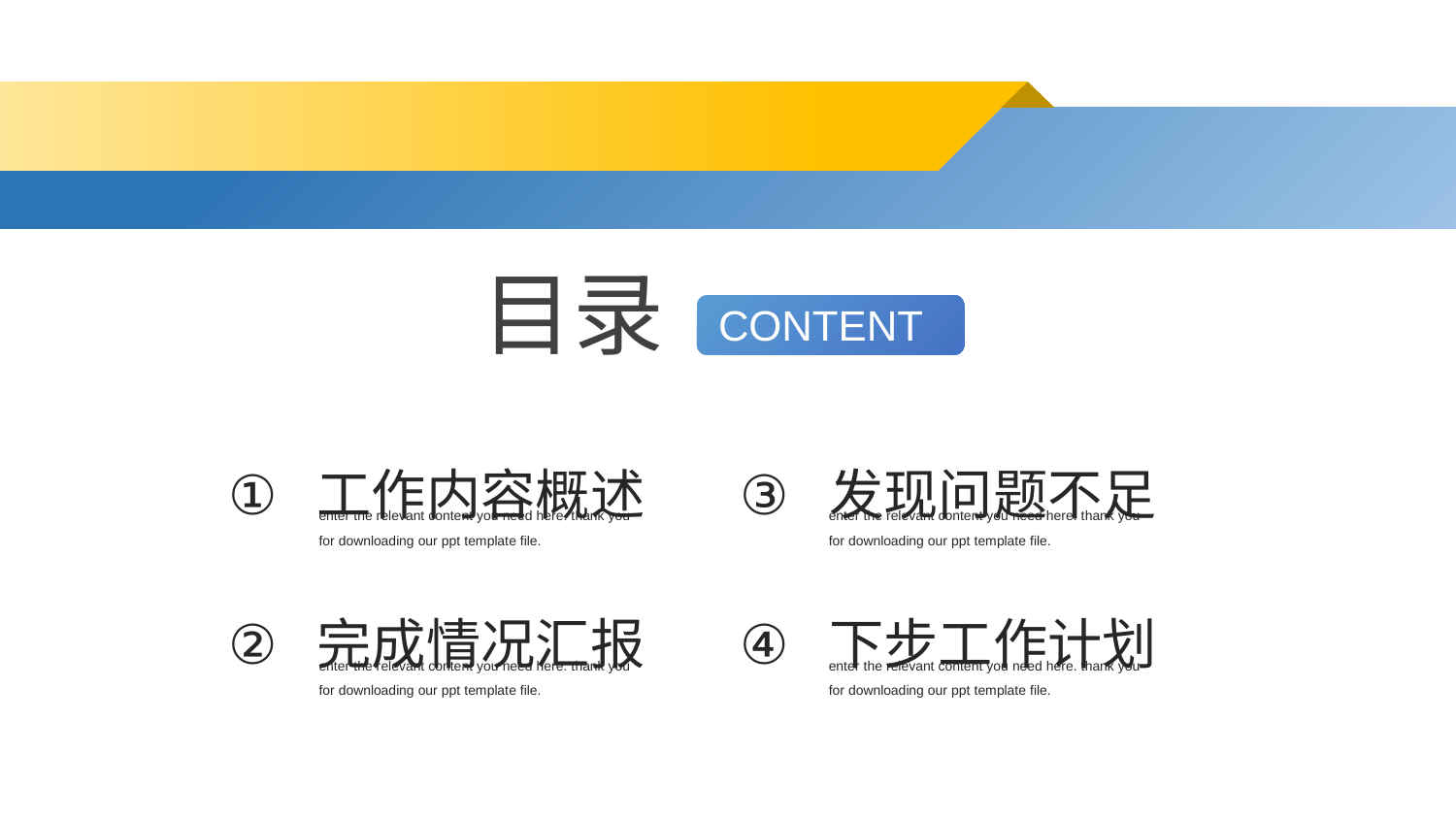

目录
CONTENTS

工作内容概述
完成情况汇报
发现问题不足
下步工作计划
enter the relevant content you need here. thank you for downloading our ppt template file.
enter the relevant content you need here. thank you for downloading our ppt template file.
enter the relevant content you need here. thank you for downloading our ppt template file.
enter the relevant content you need here. thank you for downloading our ppt template file.